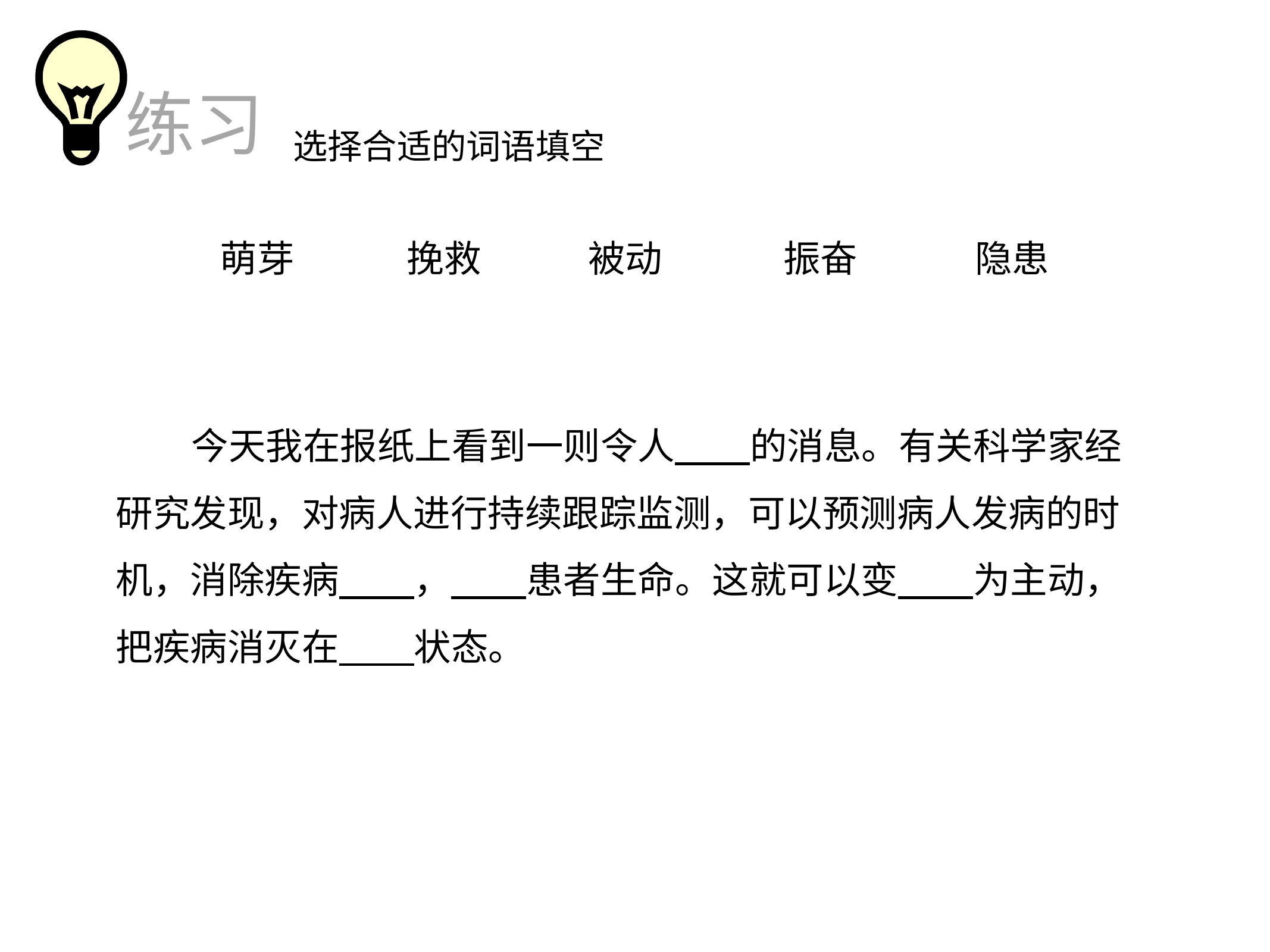

练习
选择合适的词语填空
萌芽
挽救
被动
振奋
隐患
        今天我在报纸上看到一则令人         的消息。有关科学家经研究发现，对病人进行持续跟踪监测，可以预测病人发病的时机，消除疾病         ，         患者生命。这就可以变         为主动，把疾病消灭在         状态。